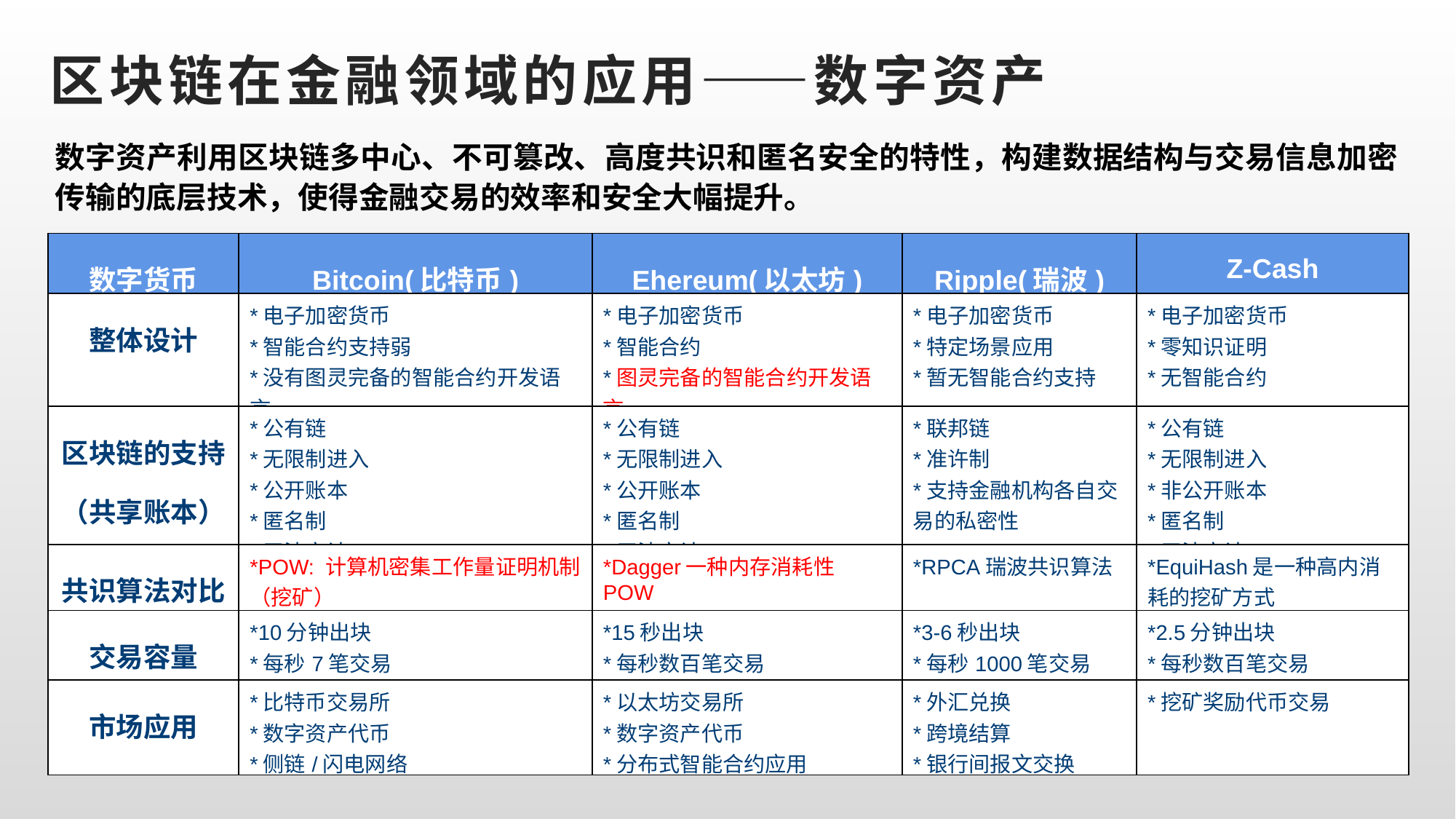

区块链在金融领域的应用——数字资产
数字资产利用区块链多中心、不可篡改、高度共识和匿名安全的特性，构建数据结构与交易信息加密传输的底层技术，使得金融交易的效率和安全大幅提升。
| 数字货币 | Bitcoin(比特币) | Ehereum(以太坊) | Ripple(瑞波) | Z-Cash |
| --- | --- | --- | --- | --- |
| 整体设计 | \*电子加密货币 \*智能合约支持弱 \*没有图灵完备的智能合约开发语言 | \*电子加密货币 \*智能合约 \*图灵完备的智能合约开发语言 | \*电子加密货币 \*特定场景应用 \*暂无智能合约支持 | \*电子加密货币 \*零知识证明 \*无智能合约 |
| 区块链的支持 （共享账本） | \*公有链 \*无限制进入 \*公开账本 \*匿名制 \*无法审计 | \*公有链 \*无限制进入 \*公开账本 \*匿名制 \*无法审计 | \*联邦链 \*准许制 \*支持金融机构各自交易的私密性 | \*公有链 \*无限制进入 \*非公开账本 \*匿名制 \*无法审计 |
| 共识算法对比 | \*POW: 计算机密集工作量证明机制（挖矿） | \*Dagger一种内存消耗性POW | \*RPCA瑞波共识算法 | \*EquiHash是一种高内消耗的挖矿方式 |
| 交易容量 | \*10分钟出块 \*每秒7笔交易 | \*15秒出块 \*每秒数百笔交易 | \*3-6秒出块 \*每秒1000笔交易 | \*2.5分钟出块 \*每秒数百笔交易 |
| 市场应用 | \*比特币交易所 \*数字资产代币 \*侧链/闪电网络 | \*以太坊交易所 \*数字资产代币 \*分布式智能合约应用 | \*外汇兑换 \*跨境结算 \*银行间报文交换 | \*挖矿奖励代币交易 |